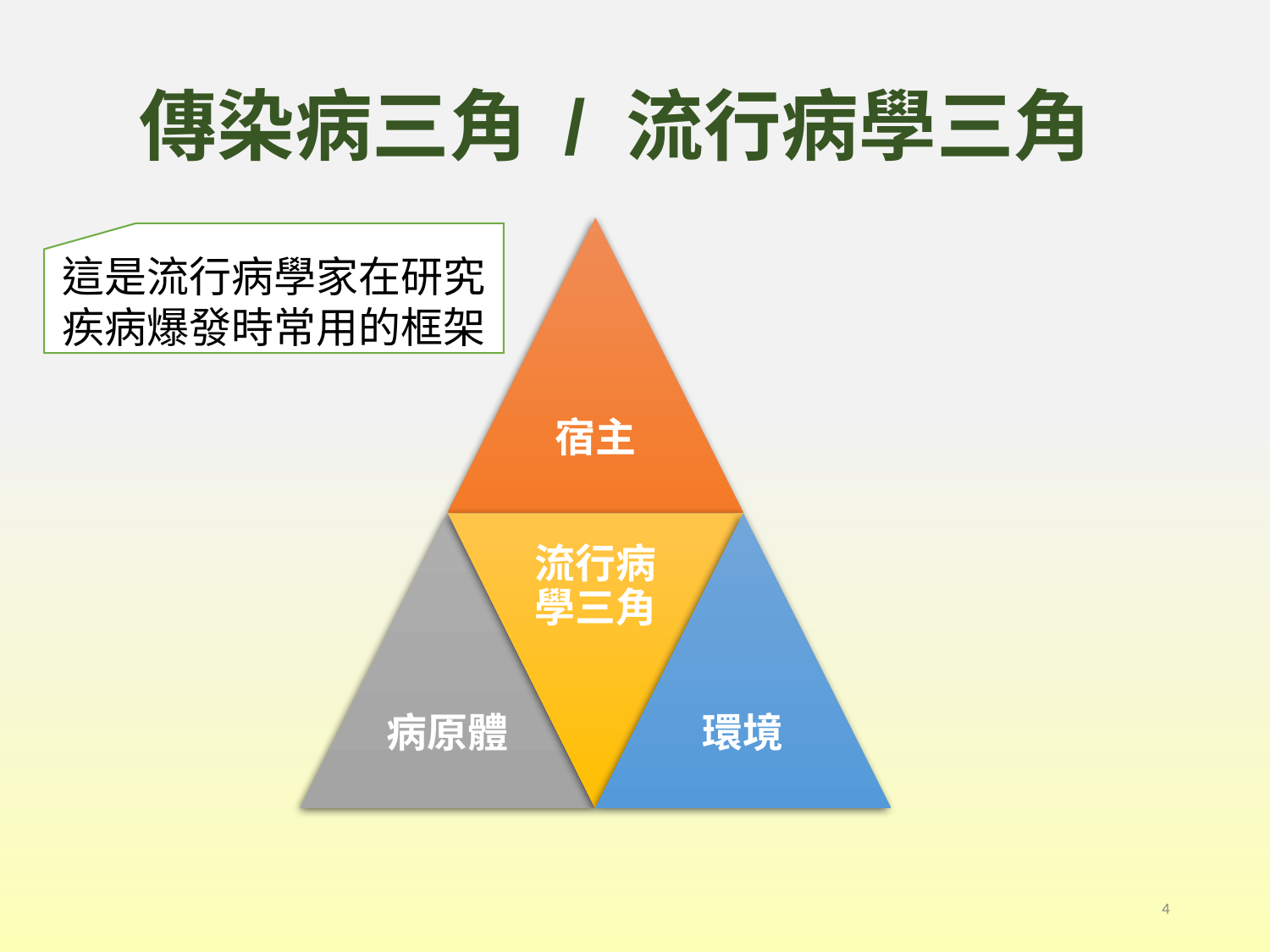

# 傳染病三角 / 流行病學三角
宿主
病原體
流行病學三角
環境
這是流行病學家在研究疾病爆發時常用的框架
4